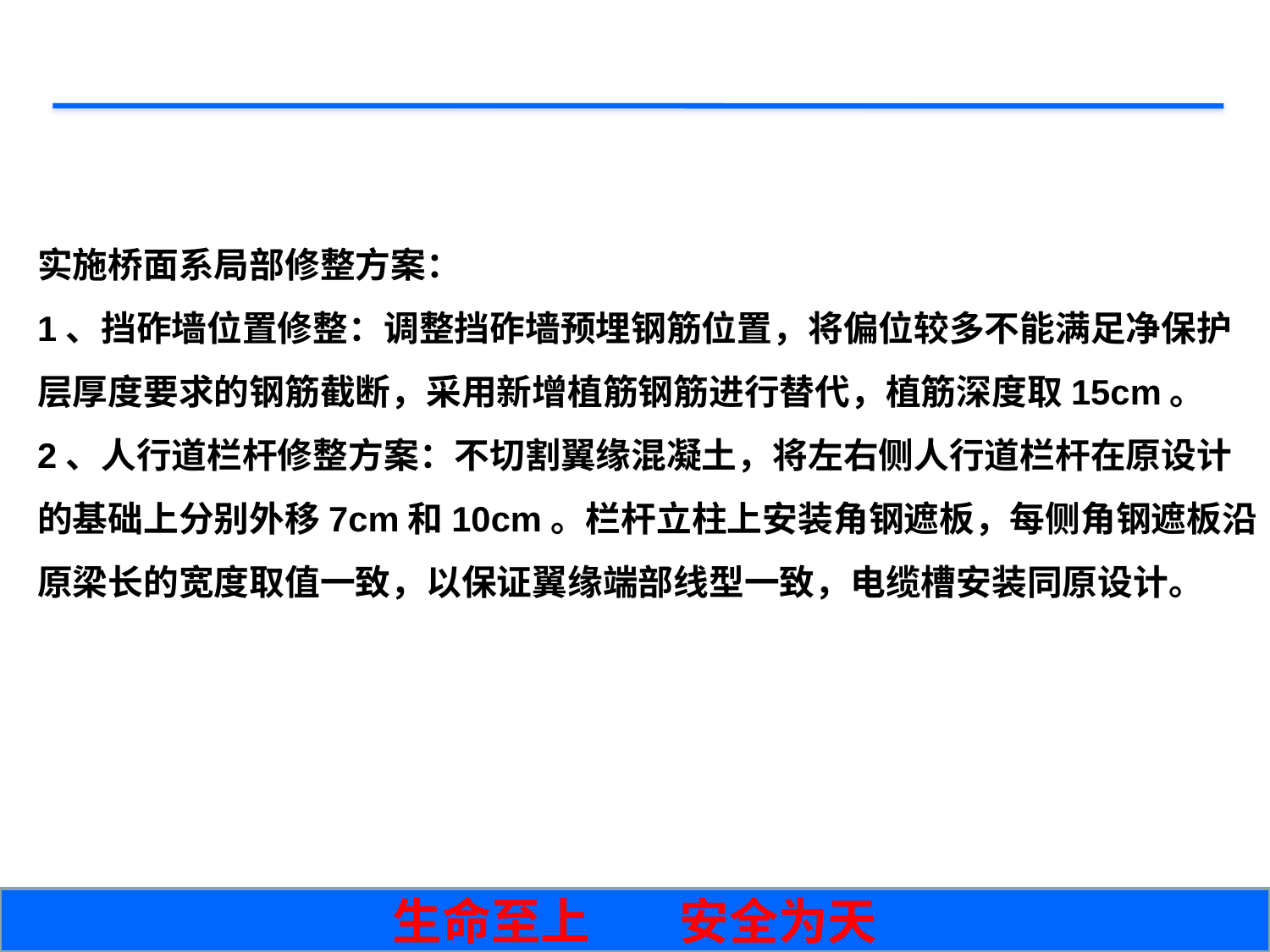

实施桥面系局部修整方案：
1、挡砟墙位置修整：调整挡砟墙预埋钢筋位置，将偏位较多不能满足净保护层厚度要求的钢筋截断，采用新增植筋钢筋进行替代，植筋深度取15cm。
2、人行道栏杆修整方案：不切割翼缘混凝土，将左右侧人行道栏杆在原设计的基础上分别外移7cm和10cm。栏杆立柱上安装角钢遮板，每侧角钢遮板沿原梁长的宽度取值一致，以保证翼缘端部线型一致，电缆槽安装同原设计。